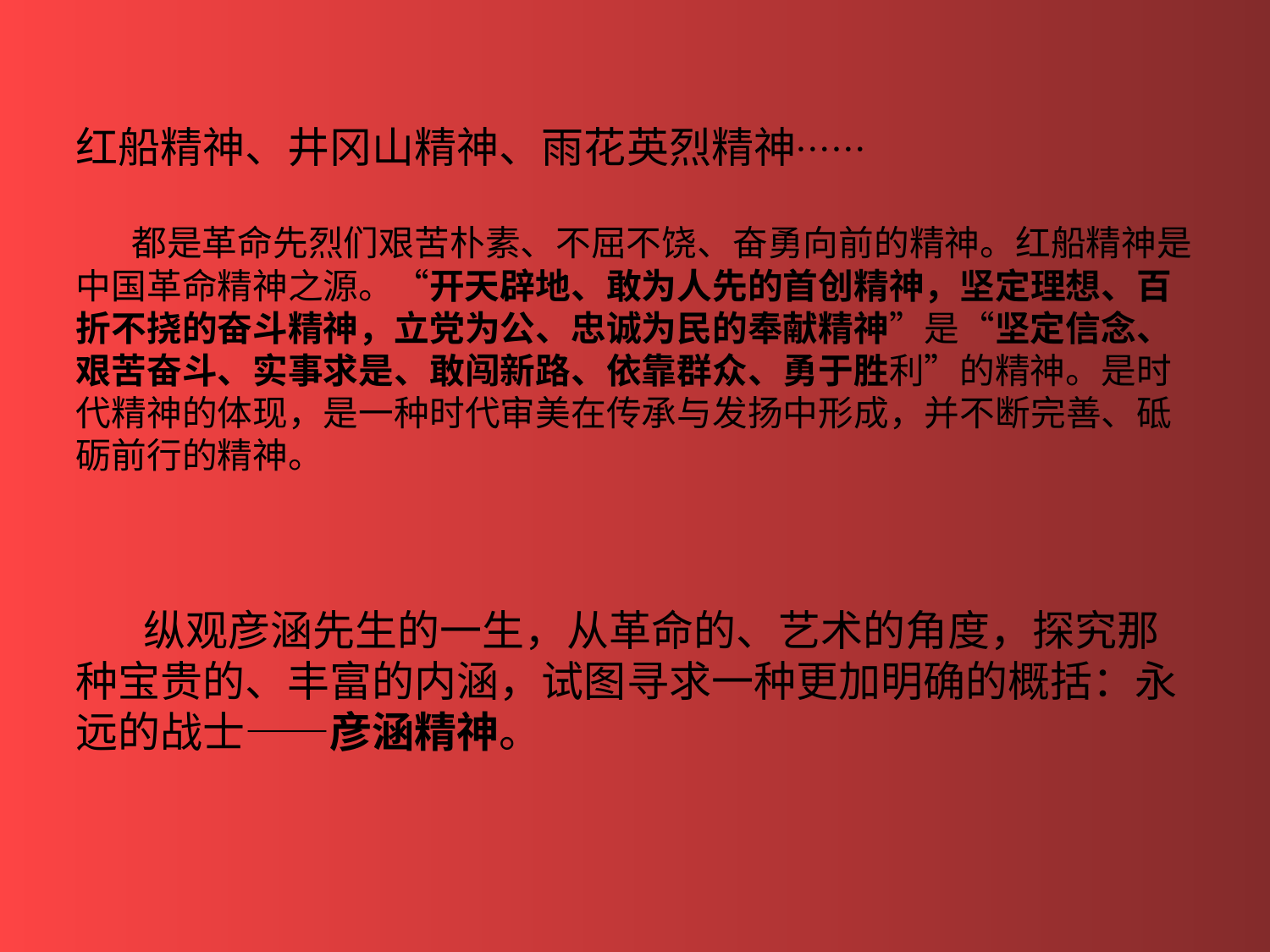

# 红船精神、井冈山精神、雨花英烈精神…… 都是革命先烈们艰苦朴素、不屈不饶、奋勇向前的精神。红船精神是中国革命精神之源。“开天辟地、敢为人先的首创精神，坚定理想、百折不挠的奋斗精神，立党为公、忠诚为民的奉献精神”是“坚定信念、艰苦奋斗、实事求是、敢闯新路、依靠群众、勇于胜利”的精神。是时代精神的体现，是一种时代审美在传承与发扬中形成，并不断完善、砥砺前行的精神。
      纵观彦涵先生的一生，从革命的、艺术的角度，探究那种宝贵的、丰富的内涵，试图寻求一种更加明确的概括：永远的战士——彦涵精神。